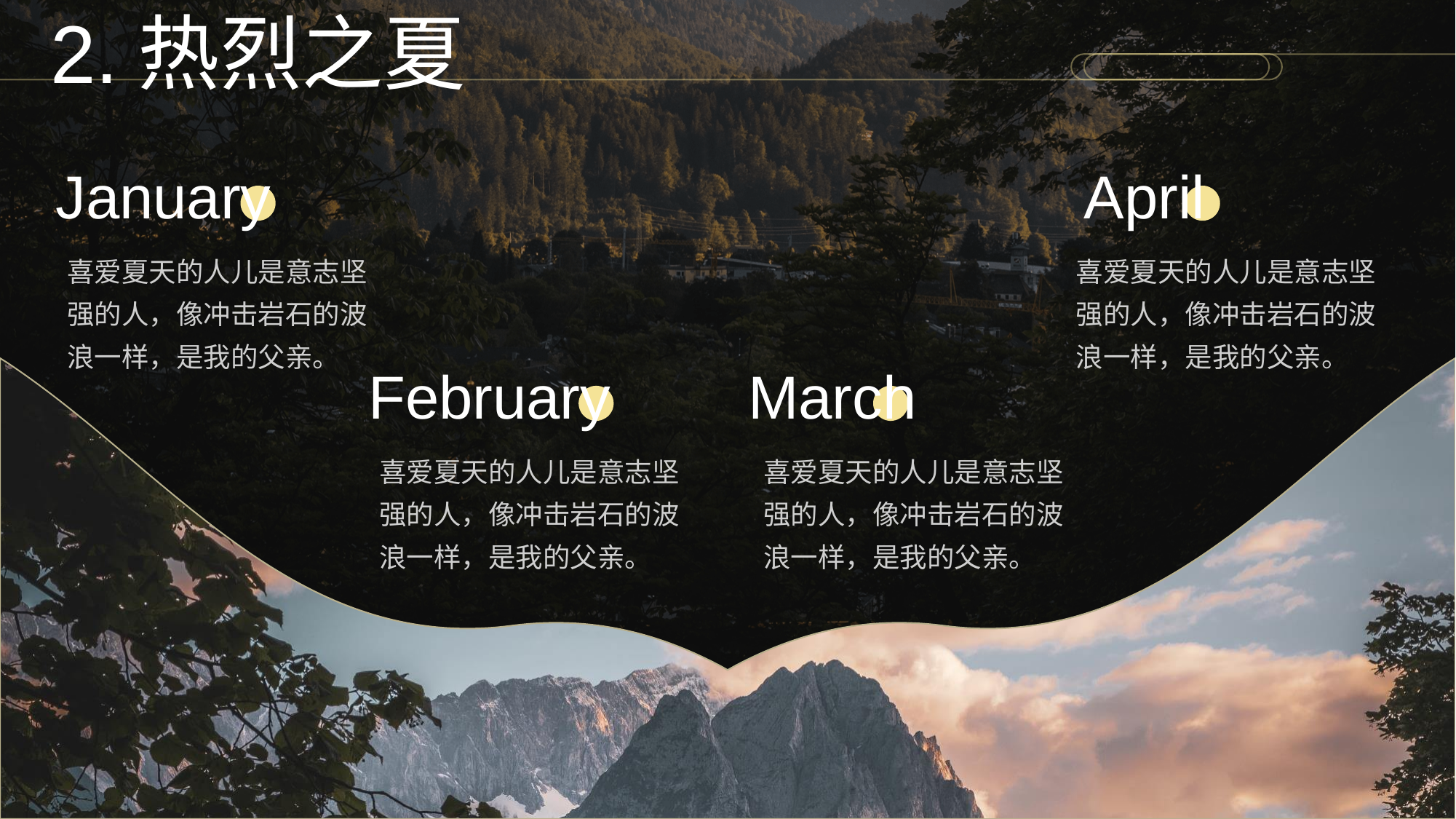

2.热烈之夏
January
April

喜爱夏天的人儿是意志坚强的人，像冲击岩石的波浪一样，是我的父亲。
喜爱夏天的人儿是意志坚强的人，像冲击岩石的波浪一样，是我的父亲。

February
March

喜爱夏天的人儿是意志坚强的人，像冲击岩石的波浪一样，是我的父亲。
喜爱夏天的人儿是意志坚强的人，像冲击岩石的波浪一样，是我的父亲。